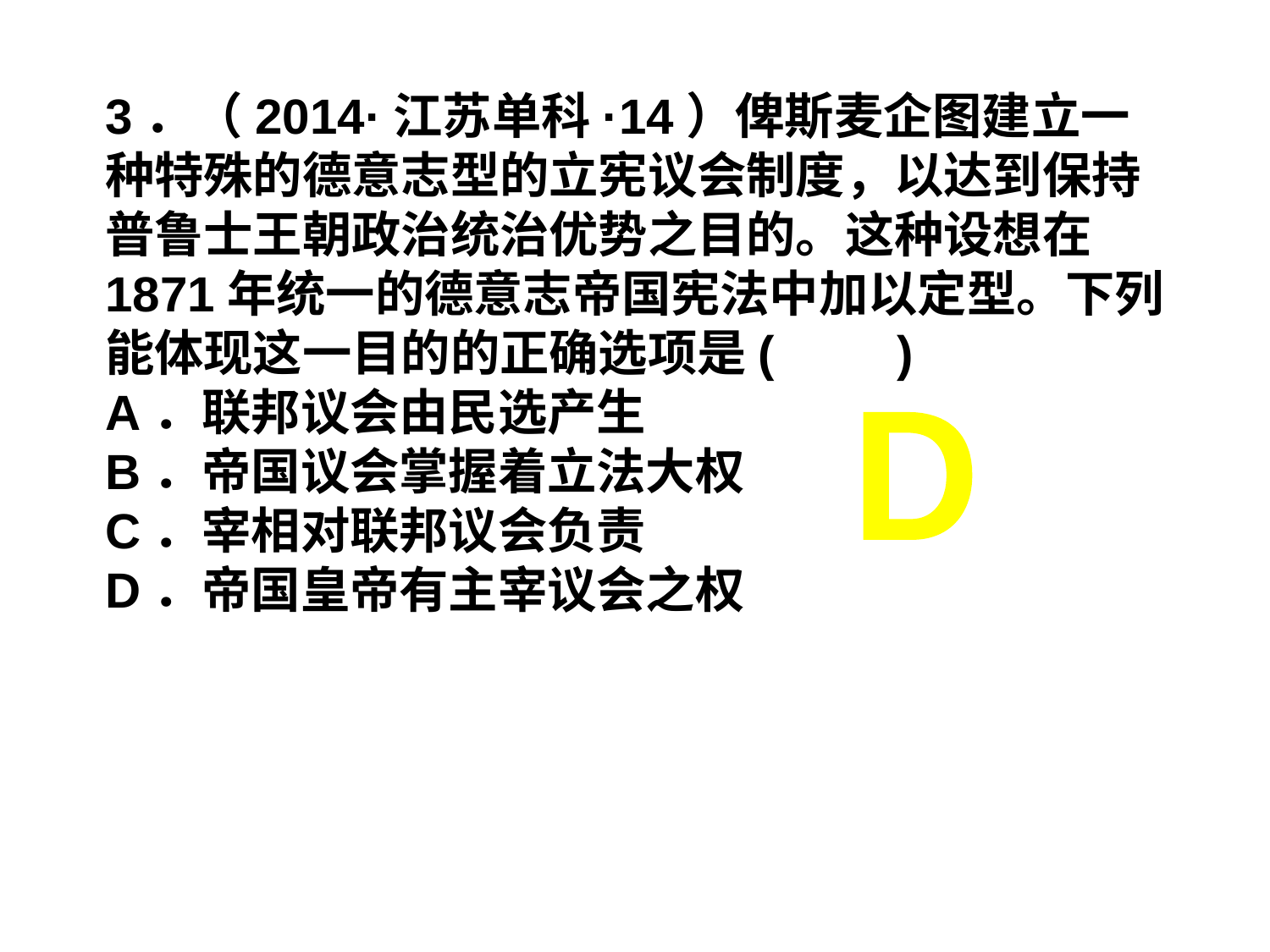

3．（2014·江苏单科·14）俾斯麦企图建立一种特殊的德意志型的立宪议会制度，以达到保持普鲁士王朝政治统治优势之目的。这种设想在1871年统一的德意志帝国宪法中加以定型。下列能体现这一目的的正确选项是(　　)
A．联邦议会由民选产生
B．帝国议会掌握着立法大权
C．宰相对联邦议会负责
D．帝国皇帝有主宰议会之权
D